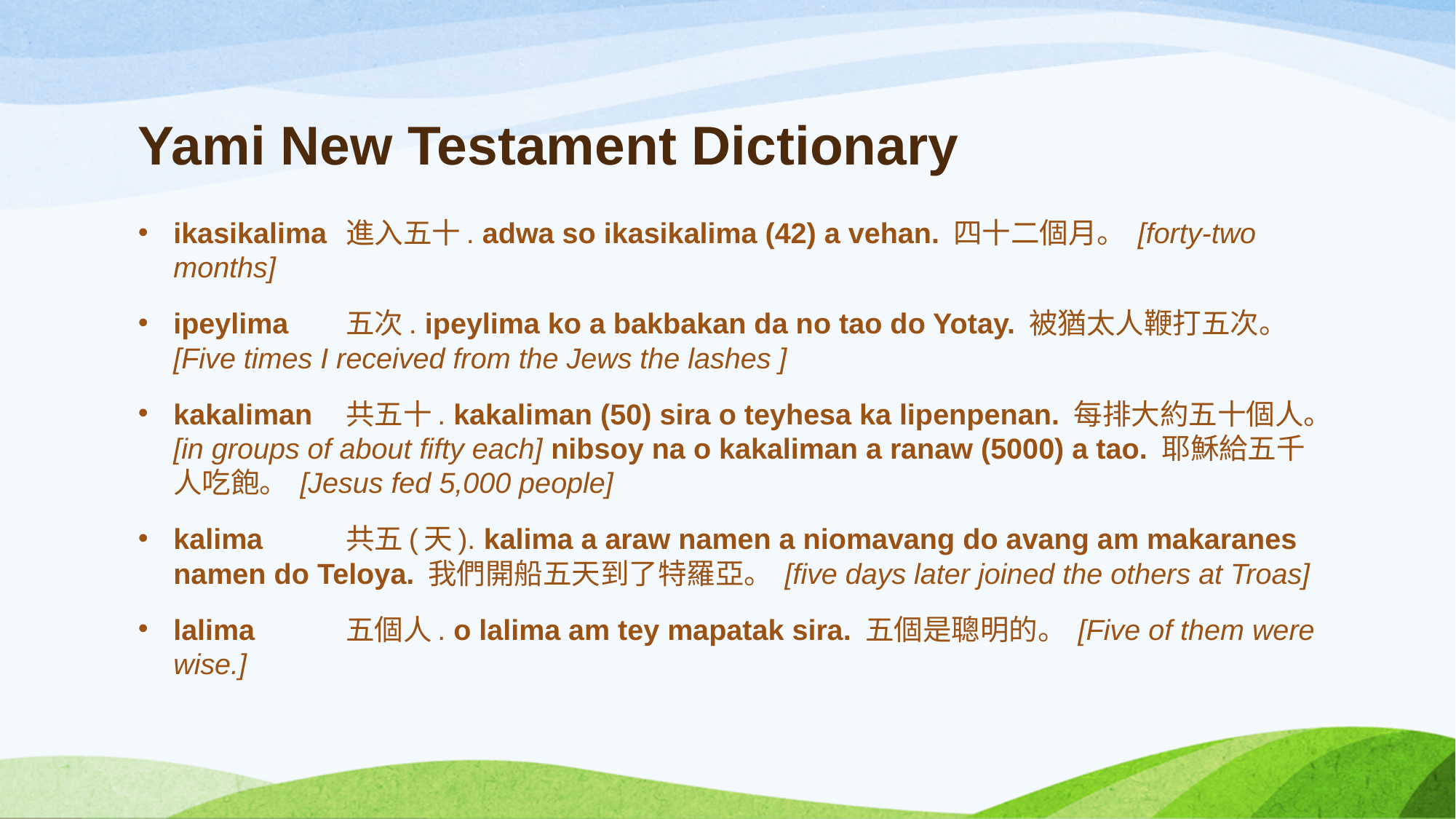

# Yami New Testament Dictionary
ikasikalima 	進入五十. adwa so ikasikalima (42) a vehan. 四十二個月。 [forty-two months]
ipeylima 	五次. ipeylima ko a bakbakan da no tao do Yotay. 被猶太人鞭打五次。 [Five times I received from the Jews the lashes ]
kakaliman 	共五十. kakaliman (50) sira o teyhesa ka lipenpenan. 每排大約五十個人。[in groups of about fifty each] nibsoy na o kakaliman a ranaw (5000) a tao. 耶穌給五千人吃飽。 [Jesus fed 5,000 people]
kalima 	共五(天). kalima a araw namen a niomavang do avang am makaranes namen do Teloya. 我們開船五天到了特羅亞。 [five days later joined the others at Troas]
lalima 	五個人. o lalima am tey mapatak sira. 五個是聰明的。 [Five of them were wise.]